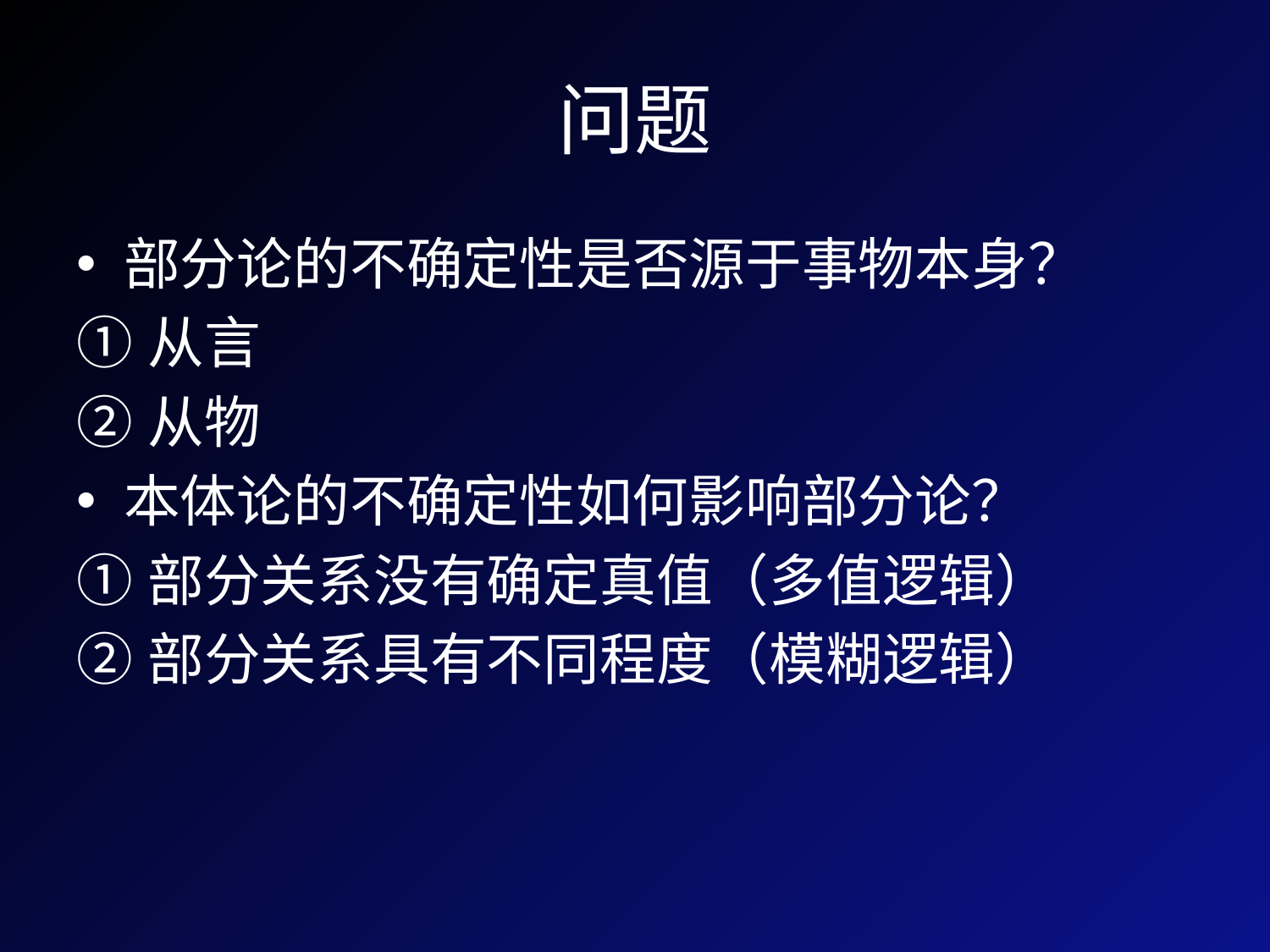

# 问题
部分论的不确定性是否源于事物本身？
从言
从物
本体论的不确定性如何影响部分论？
部分关系没有确定真值（多值逻辑）
部分关系具有不同程度（模糊逻辑）